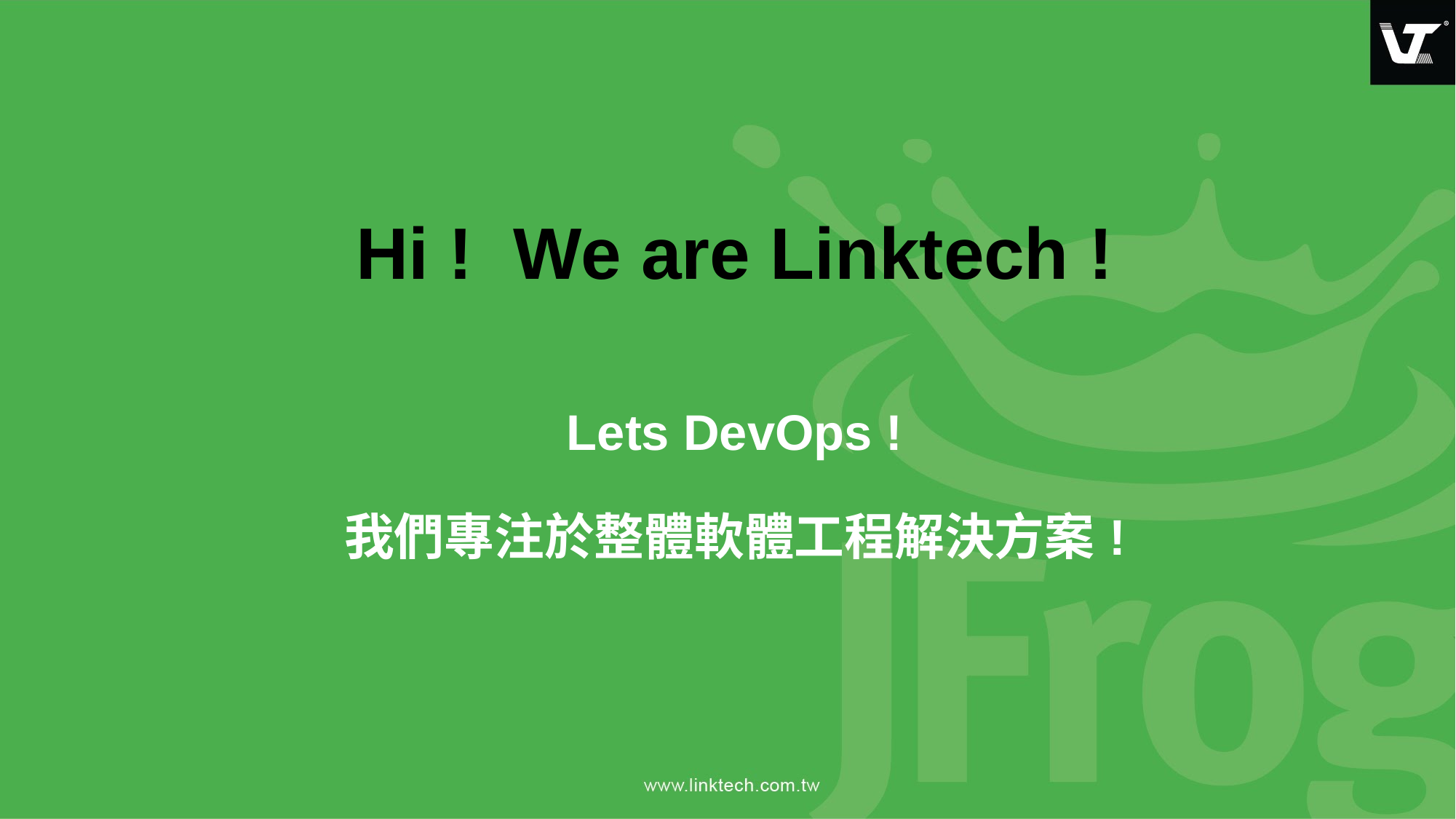

Hi !  We are Linktech !
# Lets DevOps ! 我們專注於整體軟體工程解決方案!